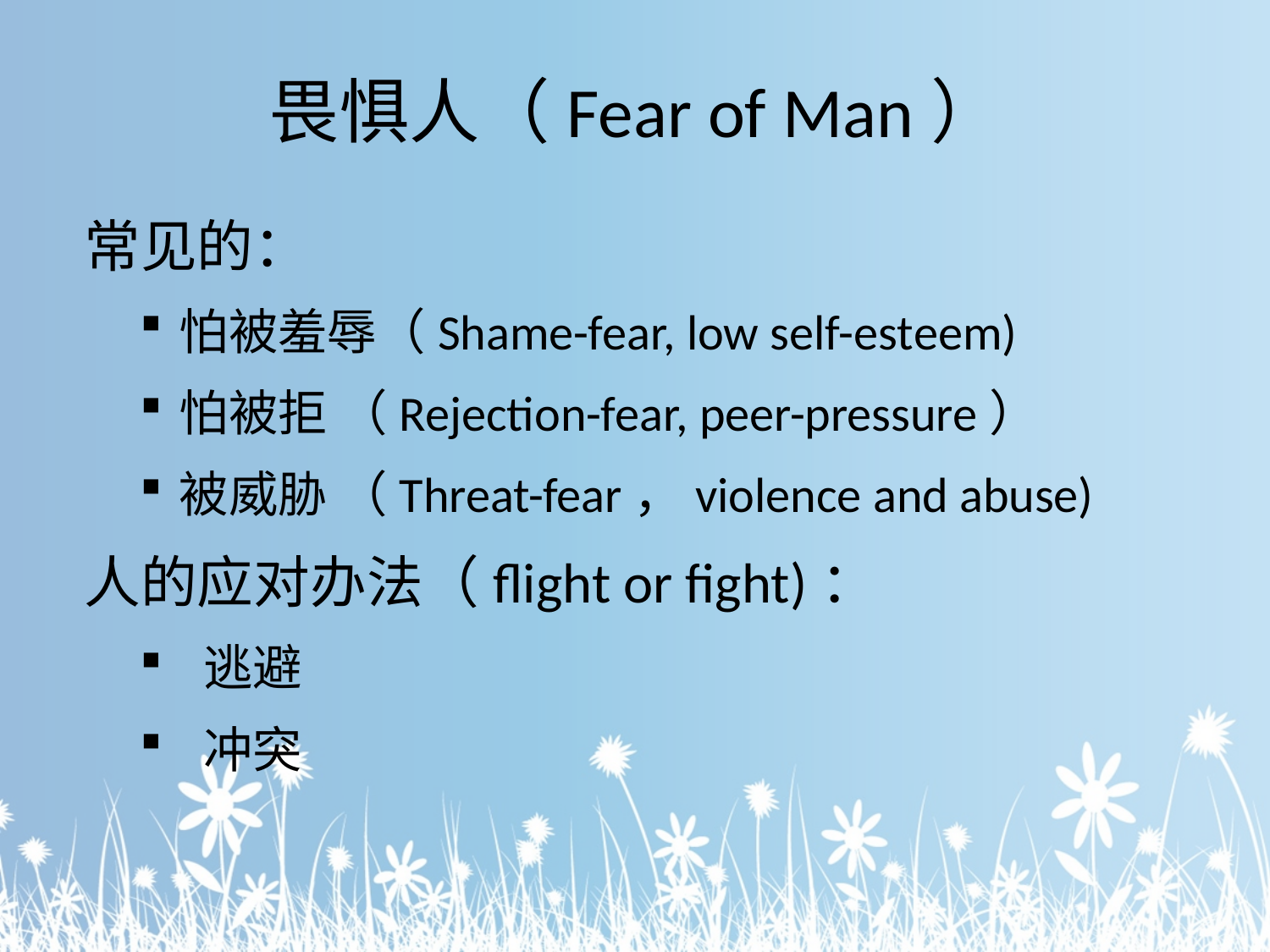

# 畏惧人（Fear of Man）
常见的：
怕被羞辱（Shame-fear, low self-esteem)
怕被拒 （Rejection-fear, peer-pressure）
被威胁 （Threat-fear，violence and abuse)
人的应对办法（flight or fight)：
逃避
冲突